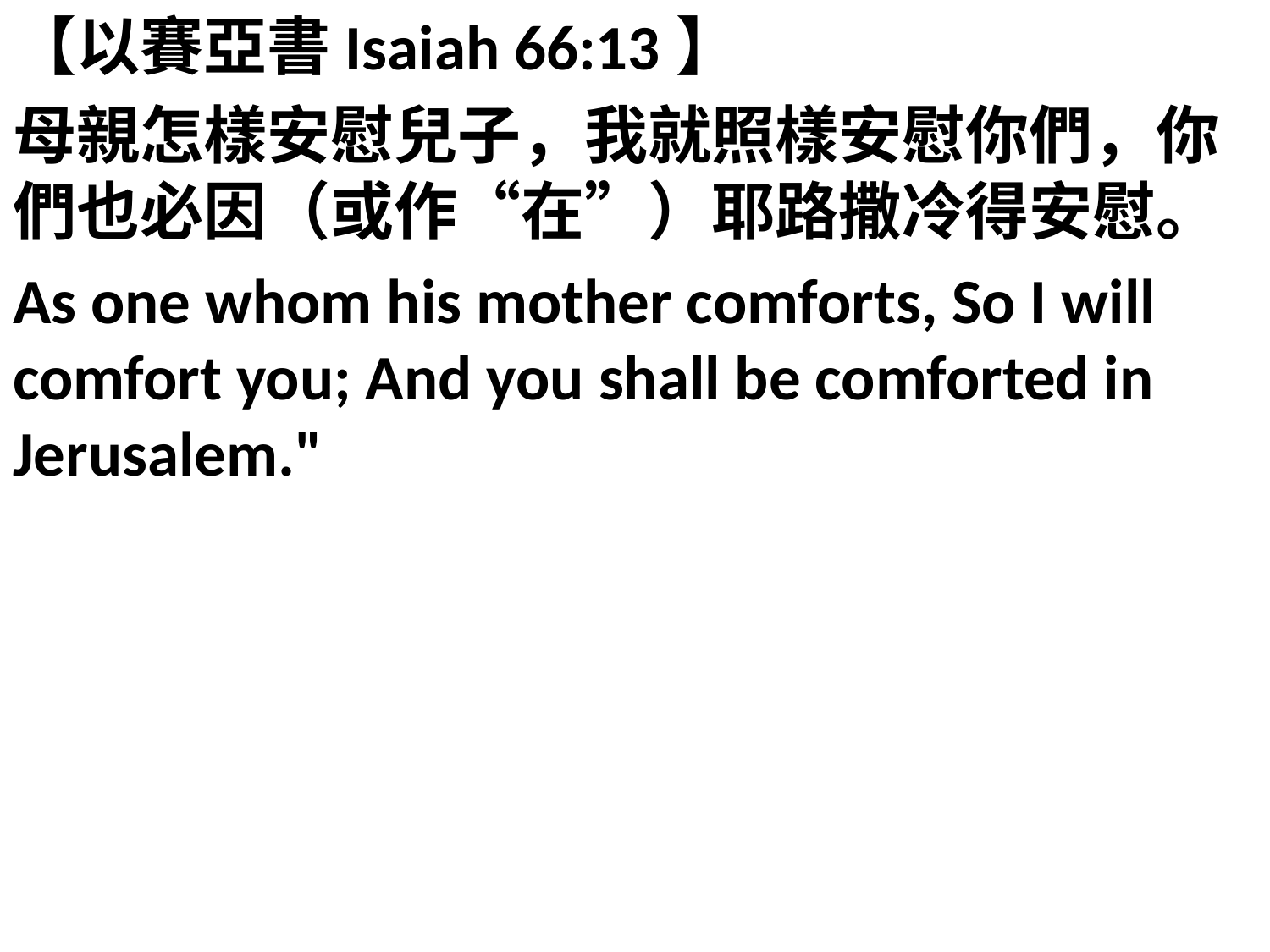

【以賽亞書Isaiah 66:13】
母親怎樣安慰兒子，我就照樣安慰你們，你們也必因（或作“在”）耶路撒冷得安慰。
As one whom his mother comforts, So I will comfort you; And you shall be comforted in Jerusalem."